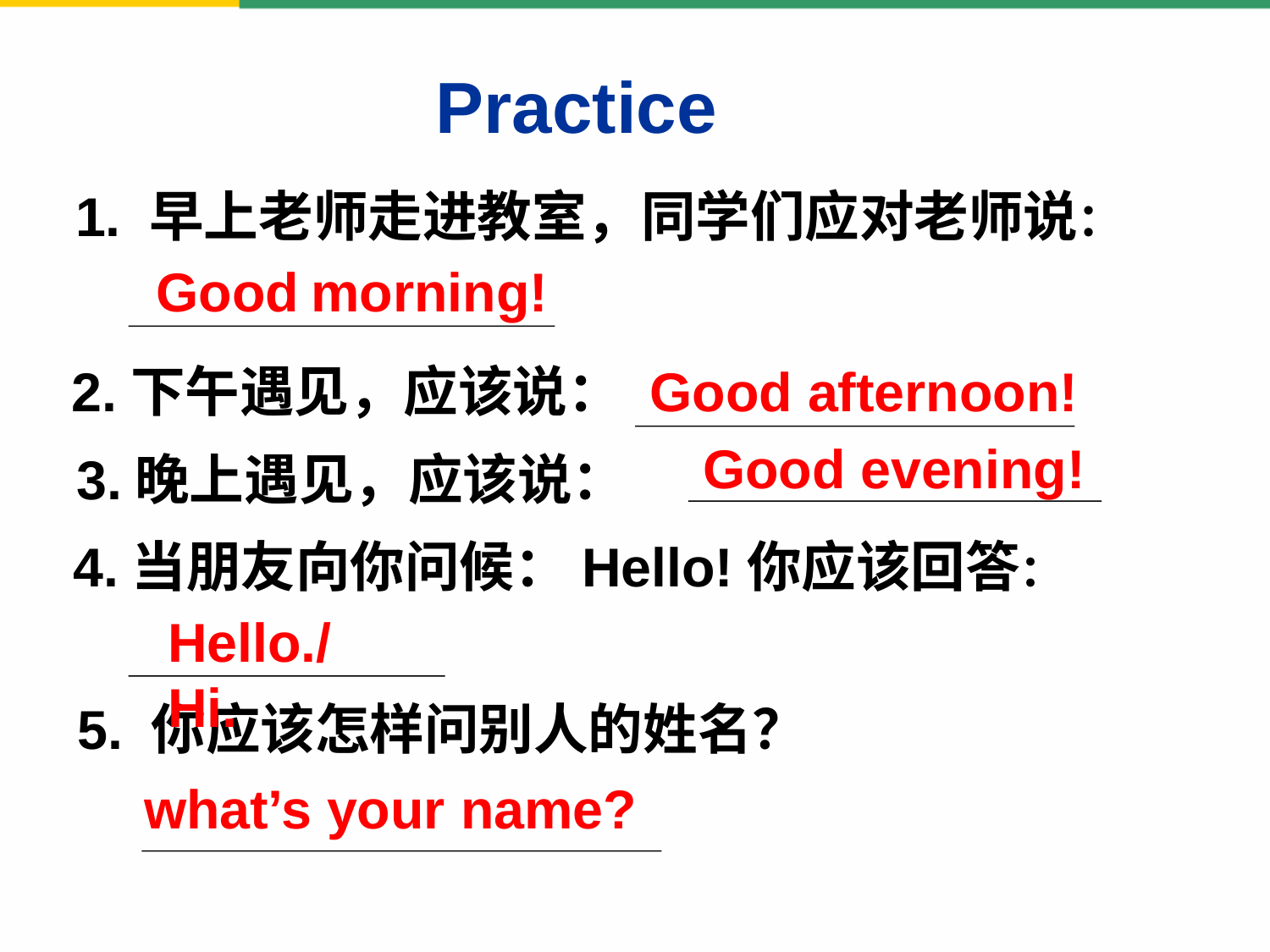

Practice
1. 早上老师走进教室，同学们应对老师说：
Good morning!

Good afternoon!
2.下午遇见，应该说：

Good evening!
3.晚上遇见，应该说：

4.当朋友向你问候：Hello!你应该回答：
Hello./Hi.

5. 你应该怎样问别人的姓名？
what’s your name?